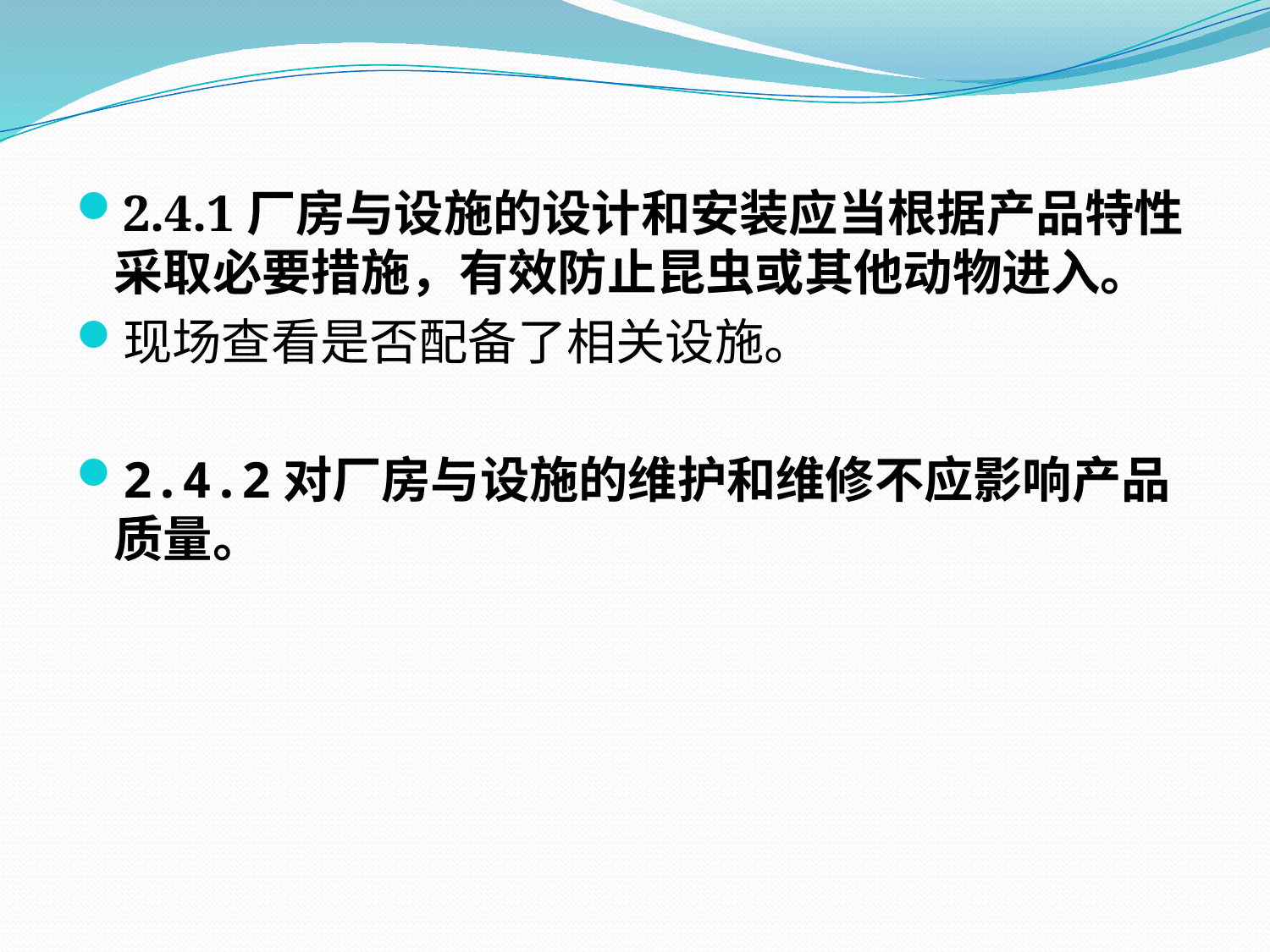

2.4.1厂房与设施的设计和安装应当根据产品特性采取必要措施，有效防止昆虫或其他动物进入。
现场查看是否配备了相关设施。

2.4.2对厂房与设施的维护和维修不应影响产品质量。